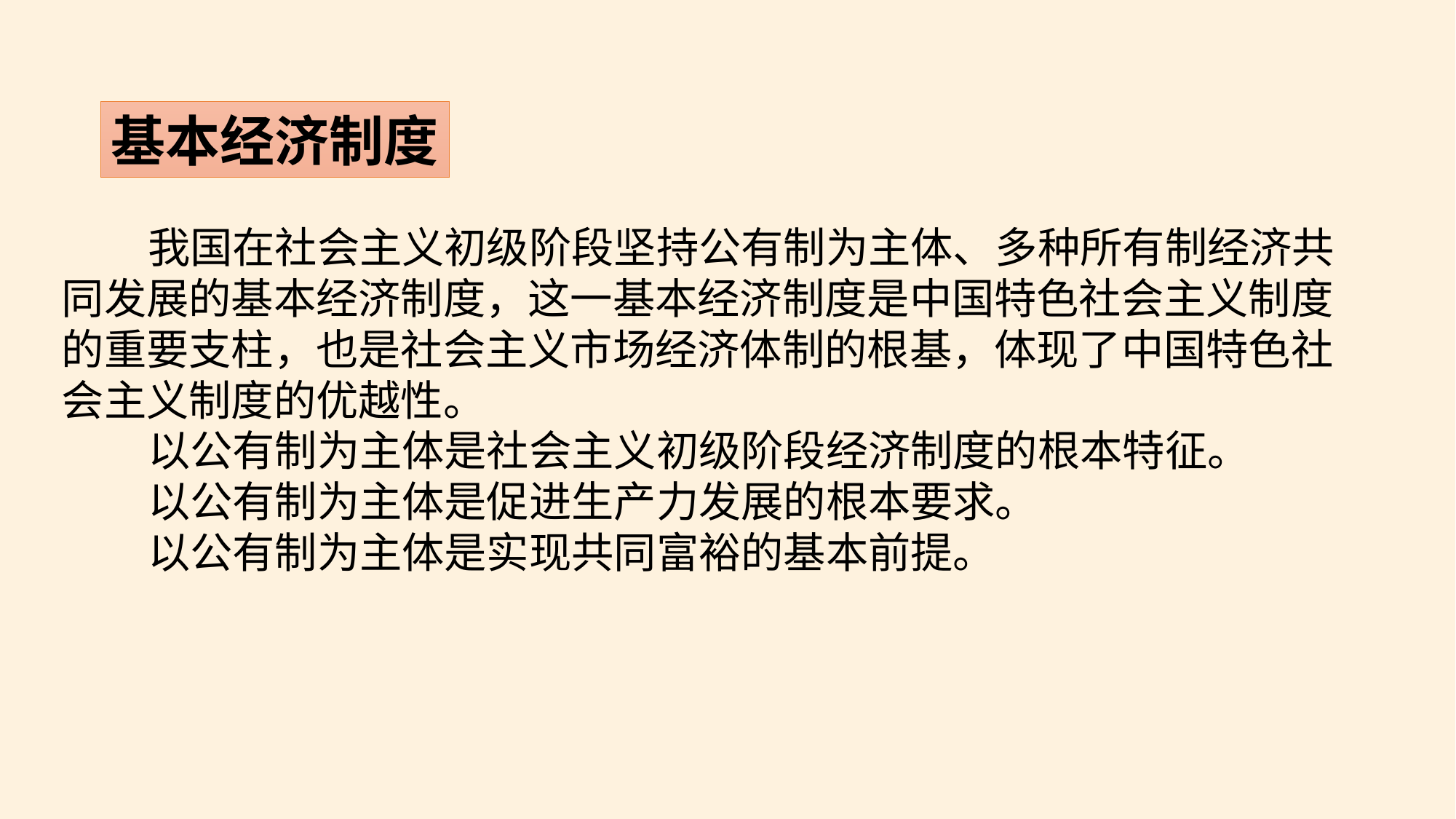

基本经济制度
我国在社会主义初级阶段坚持公有制为主体、多种所有制经济共同发展的基本经济制度，这一基本经济制度是中国特色社会主义制度的重要支柱，也是社会主义市场经济体制的根基，体现了中国特色社会主义制度的优越性。
以公有制为主体是社会主义初级阶段经济制度的根本特征。
以公有制为主体是促进生产力发展的根本要求。
以公有制为主体是实现共同富裕的基本前提。